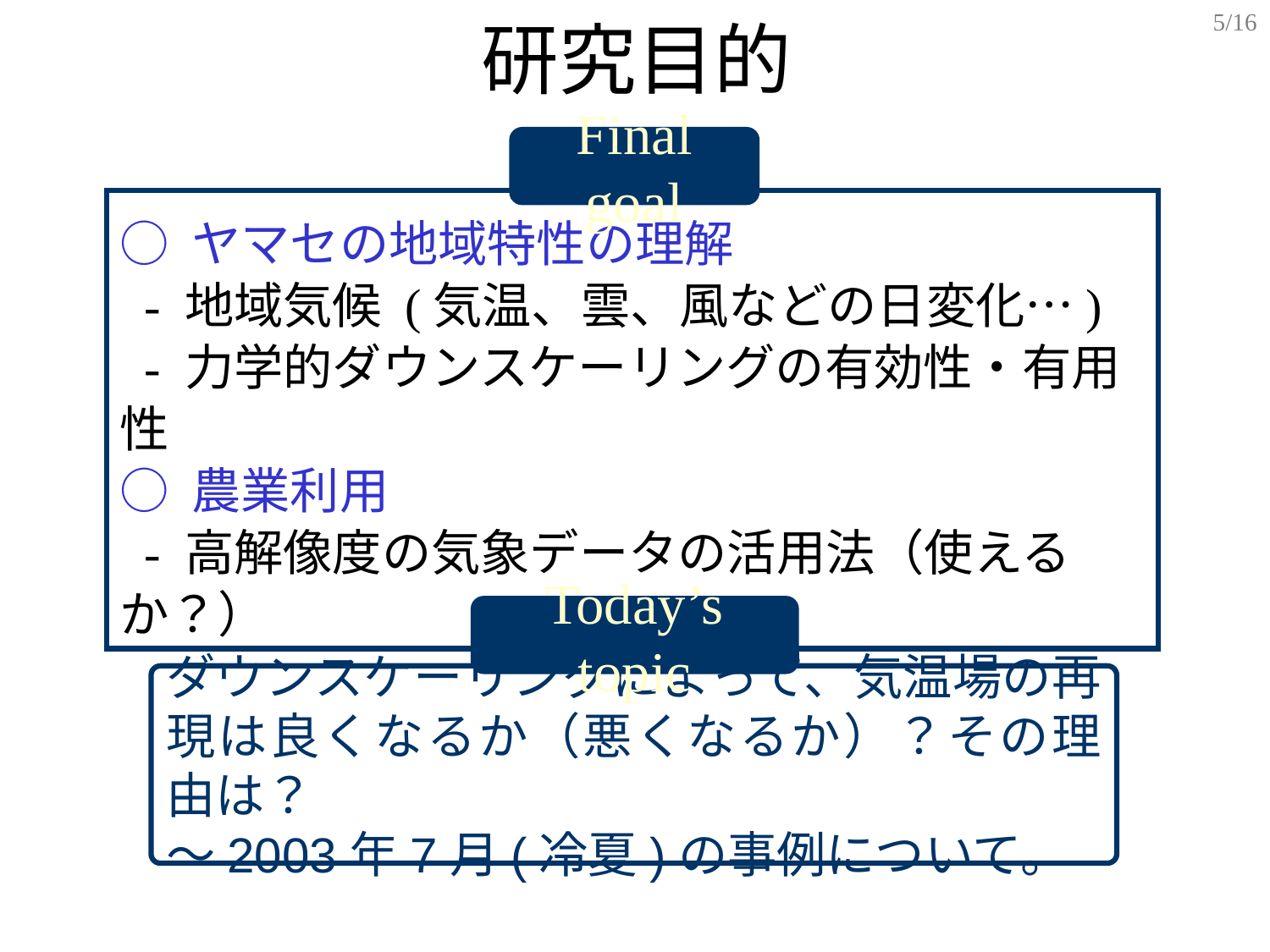

5/16
# 研究目的
Final goal
○ ヤマセの地域特性の理解
  - 地域気候 (気温、雲、風などの日変化…)
  - 力学的ダウンスケーリングの有効性・有用性
○ 農業利用
  - 高解像度の気象データの活用法（使えるか？）
Today’s topic
ダウンスケーリングによって、気温場の再現は良くなるか（悪くなるか）？その理由は？
～2003年7月(冷夏)の事例について。